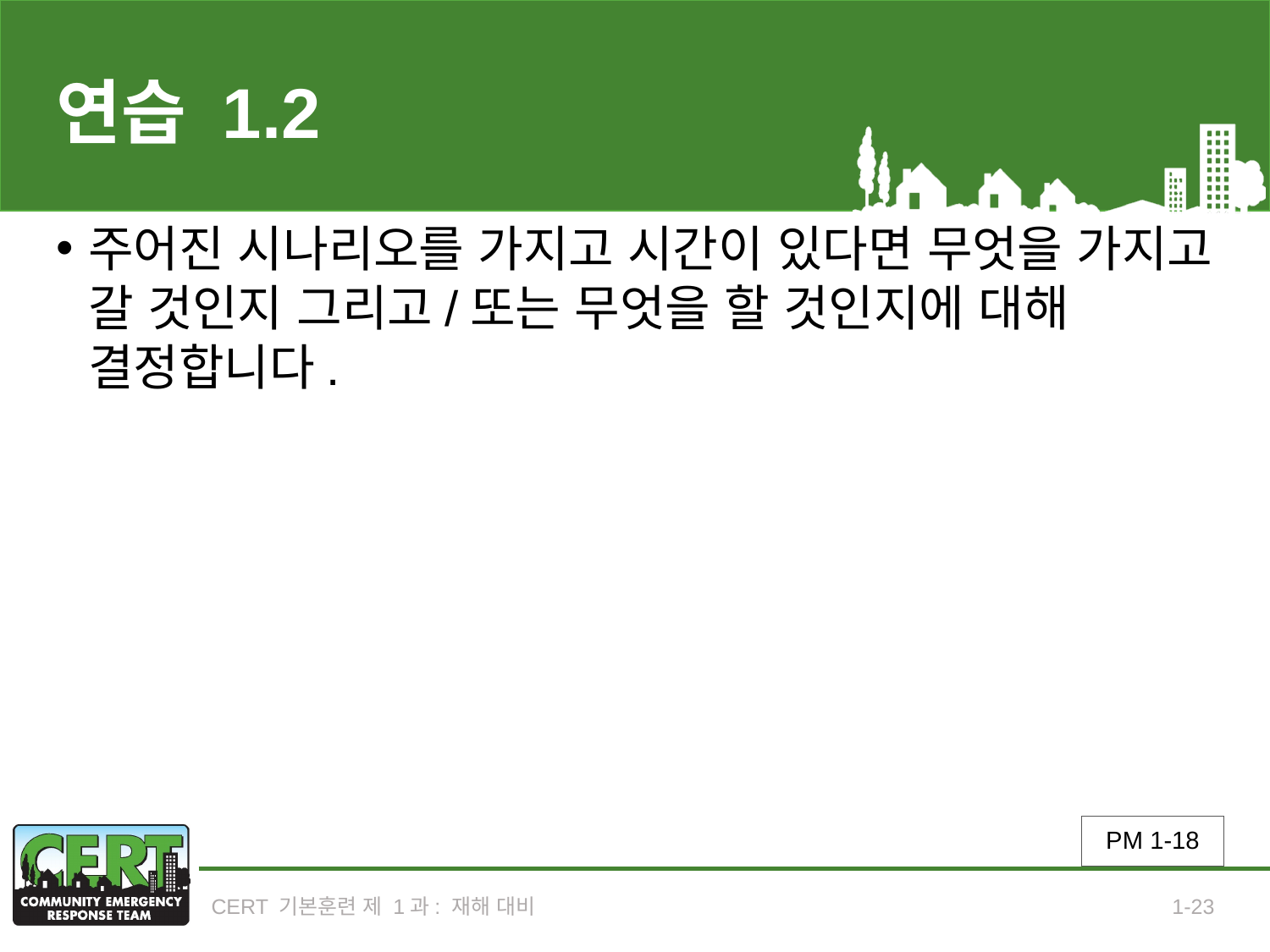

# 연습 1.2
주어진 시나리오를 가지고 시간이 있다면 무엇을 가지고 갈 것인지 그리고/또는 무엇을 할 것인지에 대해 결정합니다.
PM 1-18
CERT 기본훈련 제 1과: 재해 대비
1-23